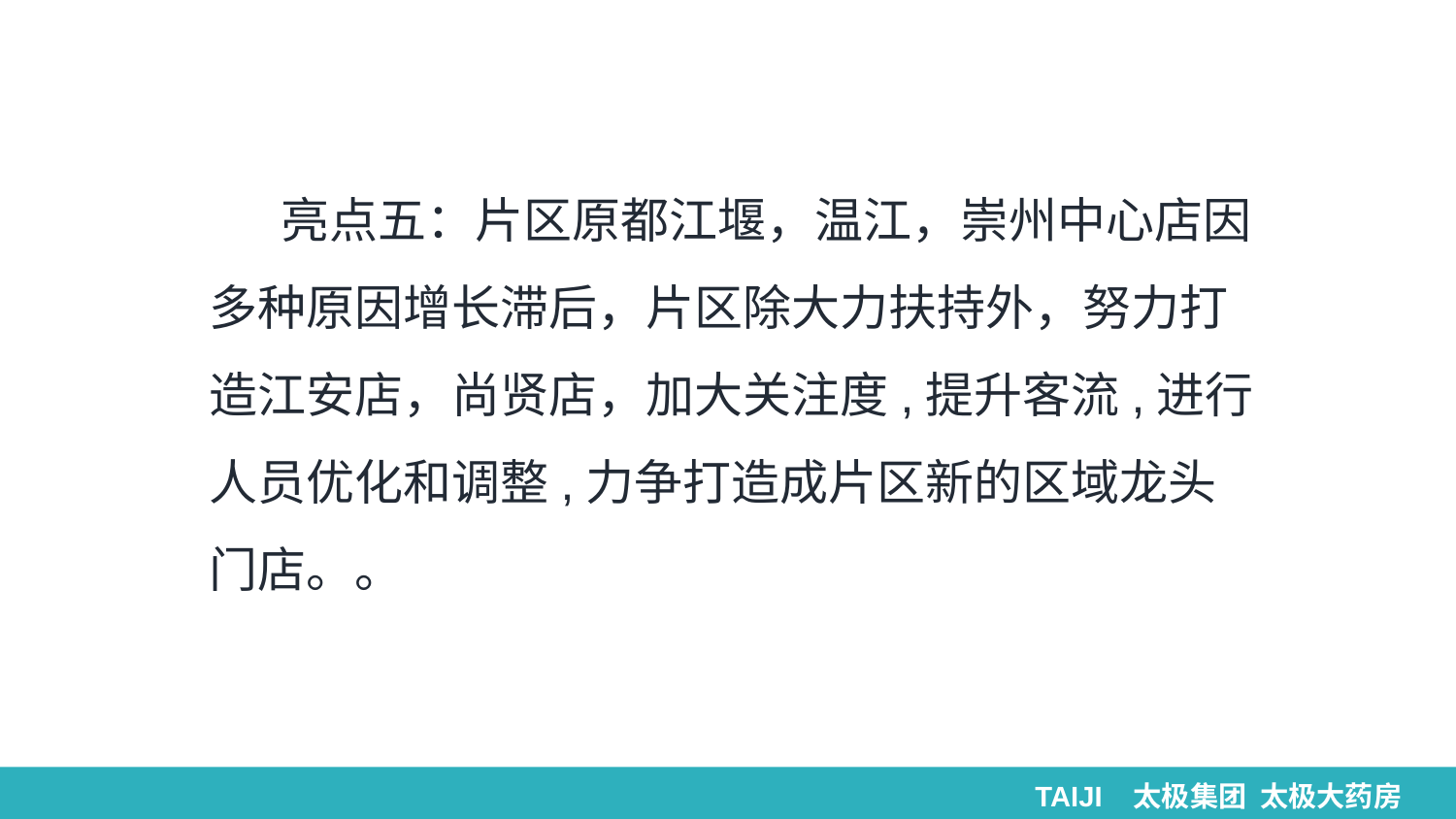

亮点五：片区原都江堰，温江，崇州中心店因多种原因增长滞后，片区除大力扶持外，努力打造江安店，尚贤店，加大关注度,提升客流,进行人员优化和调整,力争打造成片区新的区域龙头门店。。

TAIJI   太极集团  太极大药房